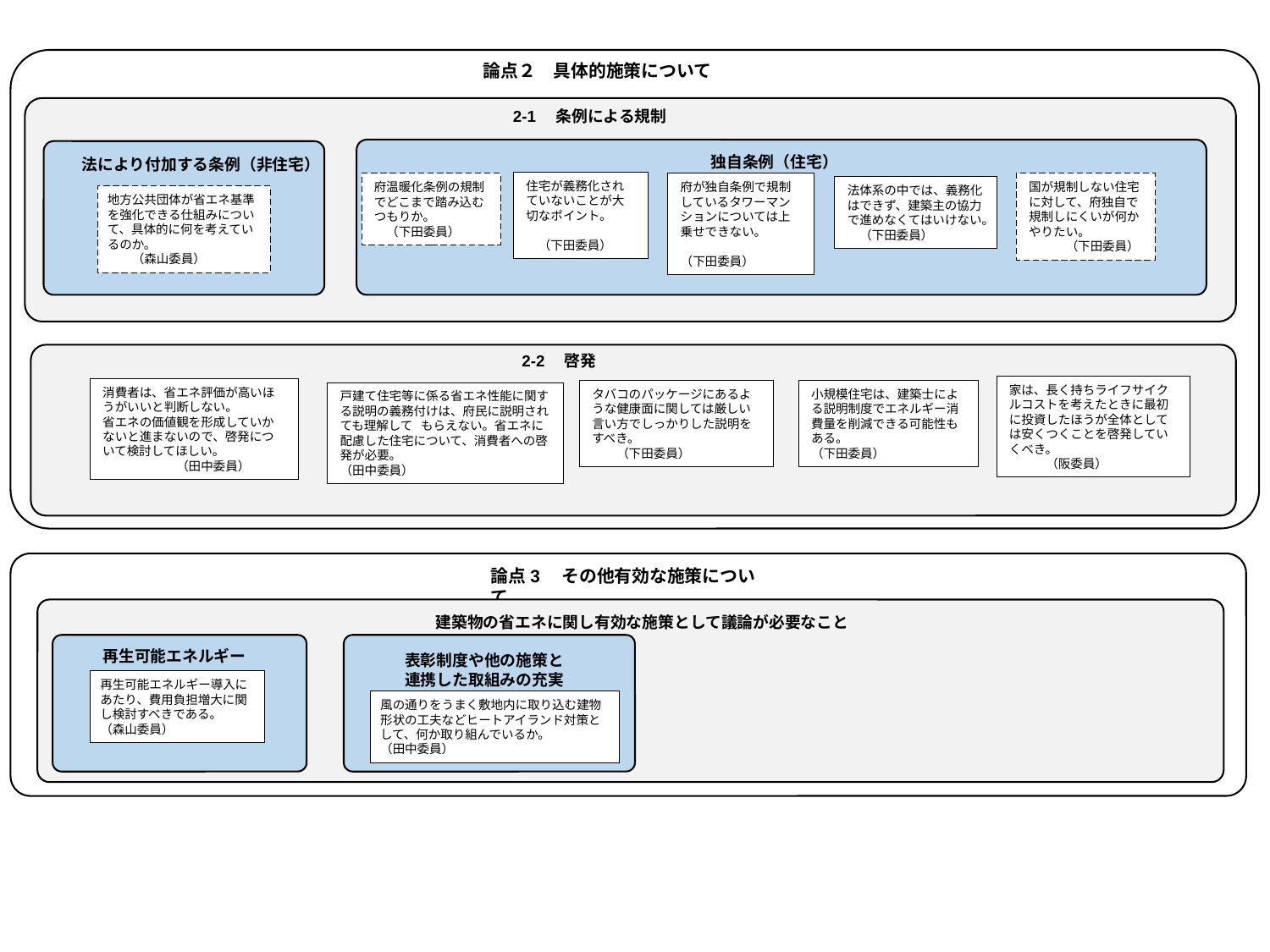

論点２　具体的施策について

2-1　条例による規制

独自条例（住宅）
法により付加する条例（非住宅）
住宅が義務化されていないことが大切なポイント。　　　　　　　　　　（下田委員）
府温暖化条例の規制でどこまで踏み込むつもりか。
　（下田委員）
府が独自条例で規制しているタワーマンションについては上乗せできない。　　　　　　　　　　（下田委員）
国が規制しない住宅に対して、府独自で規制しにくいが何かやりたい。　　　　　　　（下田委員）
法体系の中では、義務化はできず、建築主の協力で進めなくてはいけない。
　（下田委員）
地方公共団体が省エネ基準を強化できる仕組みについて、具体的に何を考えているのか。　　　　　　　　　　（森山委員）

2-2　啓発
家は、長く持ちライフサイクルコストを考えたときに最初に投資したほうが全体としては安くつくことを啓発していくべき。　　　　　　　　　　　　（阪委員）
消費者は、省エネ評価が高いほうがいいと判断しない。
省エネの価値観を形成していかないと進まないので、啓発について検討してほしい。　　　　　　　　　　（田中委員）
タバコのパッケージにあるような健康面に関しては厳しい言い方でしっかりした説明をすべき。　　　　　　　　　　　（下田委員）
小規模住宅は、建築士による説明制度でエネルギー消費量を削減できる可能性もある。　　　　　　　　　（下田委員）
戸建て住宅等に係る省エネ性能に関する説明の義務付けは、府民に説明されても理解して   もらえない。省エネに配慮した住宅について、消費者への啓発が必要。
（田中委員）

論点3　その他有効な施策について
その他

建築物の省エネに関し有効な施策として議論が必要なこと

再生可能エネルギー
表彰制度や他の施策と連携した取組みの充実
再生可能エネルギー導入にあたり、費用負担増大に関し検討すべきである。
（森山委員）
風の通りをうまく敷地内に取り込む建物形状の工夫などヒートアイランド対策として、何か取り組んでいるか。
（田中委員）